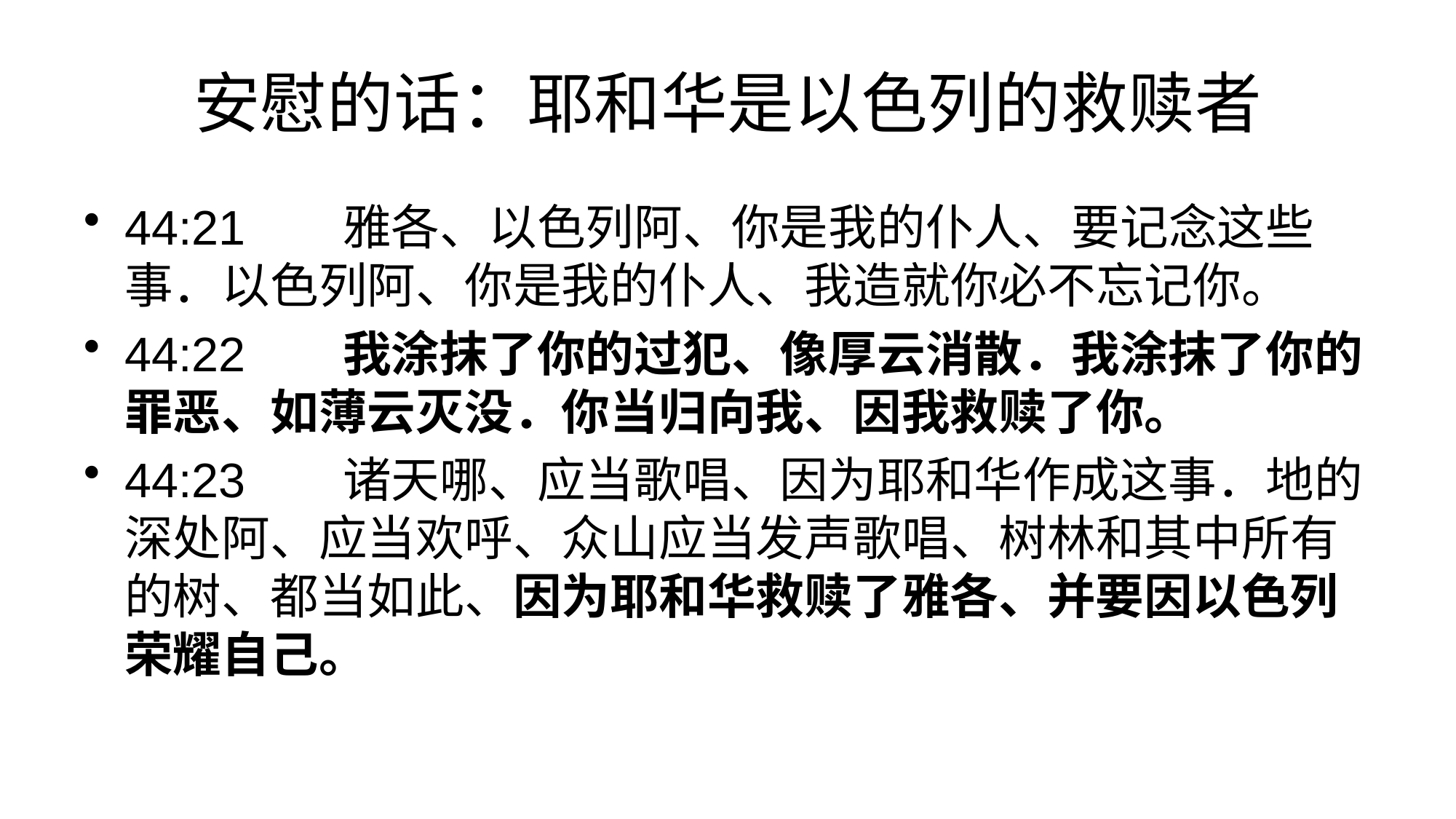

# 安慰的话：耶和华是以色列的救赎者
44:21	雅各、以色列阿、你是我的仆人、要记念这些事．以色列阿、你是我的仆人、我造就你必不忘记你。
44:22	我涂抹了你的过犯、像厚云消散．我涂抹了你的罪恶、如薄云灭没．你当归向我、因我救赎了你。
44:23	诸天哪、应当歌唱、因为耶和华作成这事．地的深处阿、应当欢呼、众山应当发声歌唱、树林和其中所有的树、都当如此、因为耶和华救赎了雅各、并要因以色列荣耀自己。